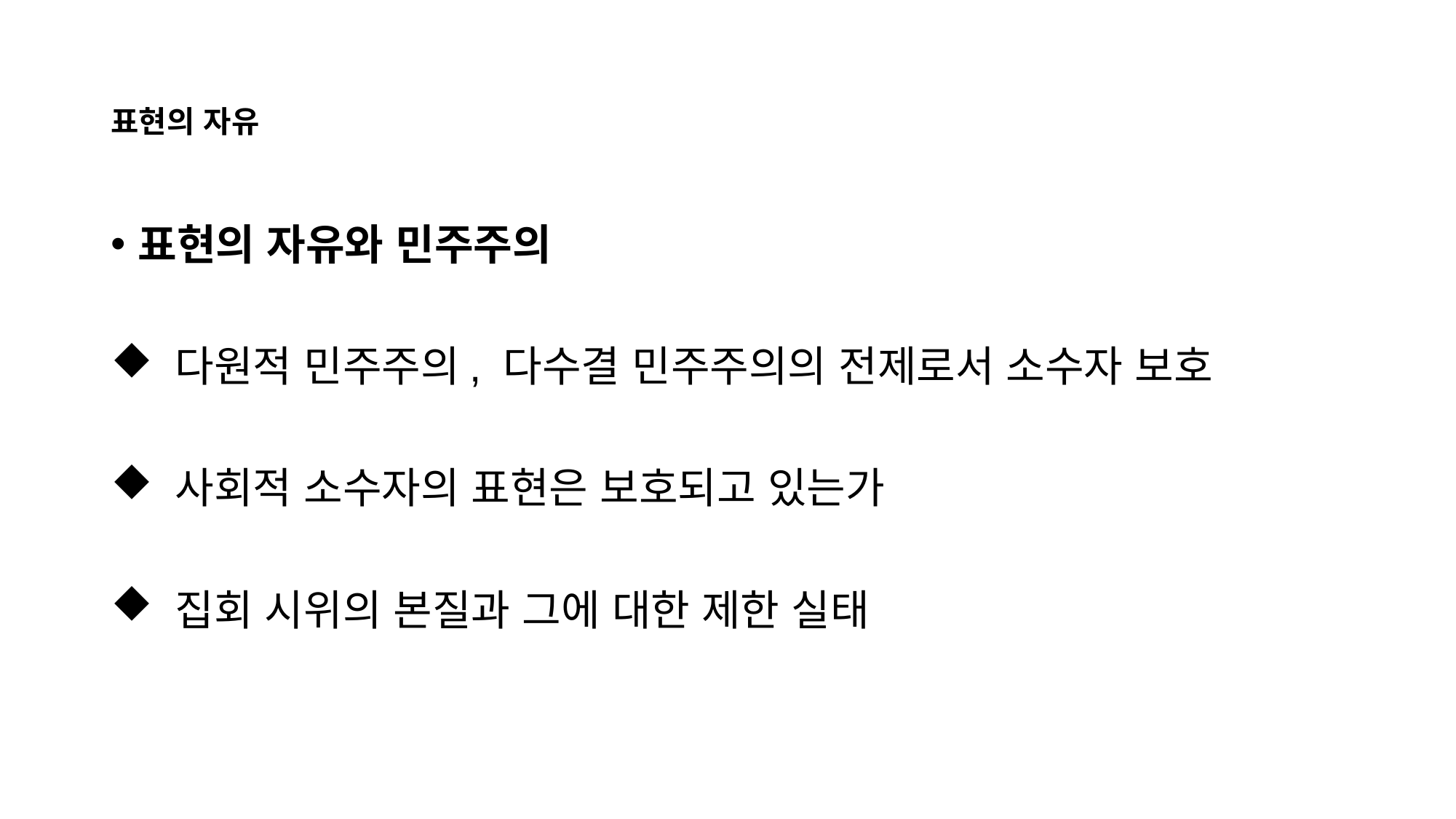

# 표현의 자유
표현의 자유와 민주주의

 다원적 민주주의, 다수결 민주주의의 전제로서 소수자 보호

 사회적 소수자의 표현은 보호되고 있는가

 집회 시위의 본질과 그에 대한 제한 실태